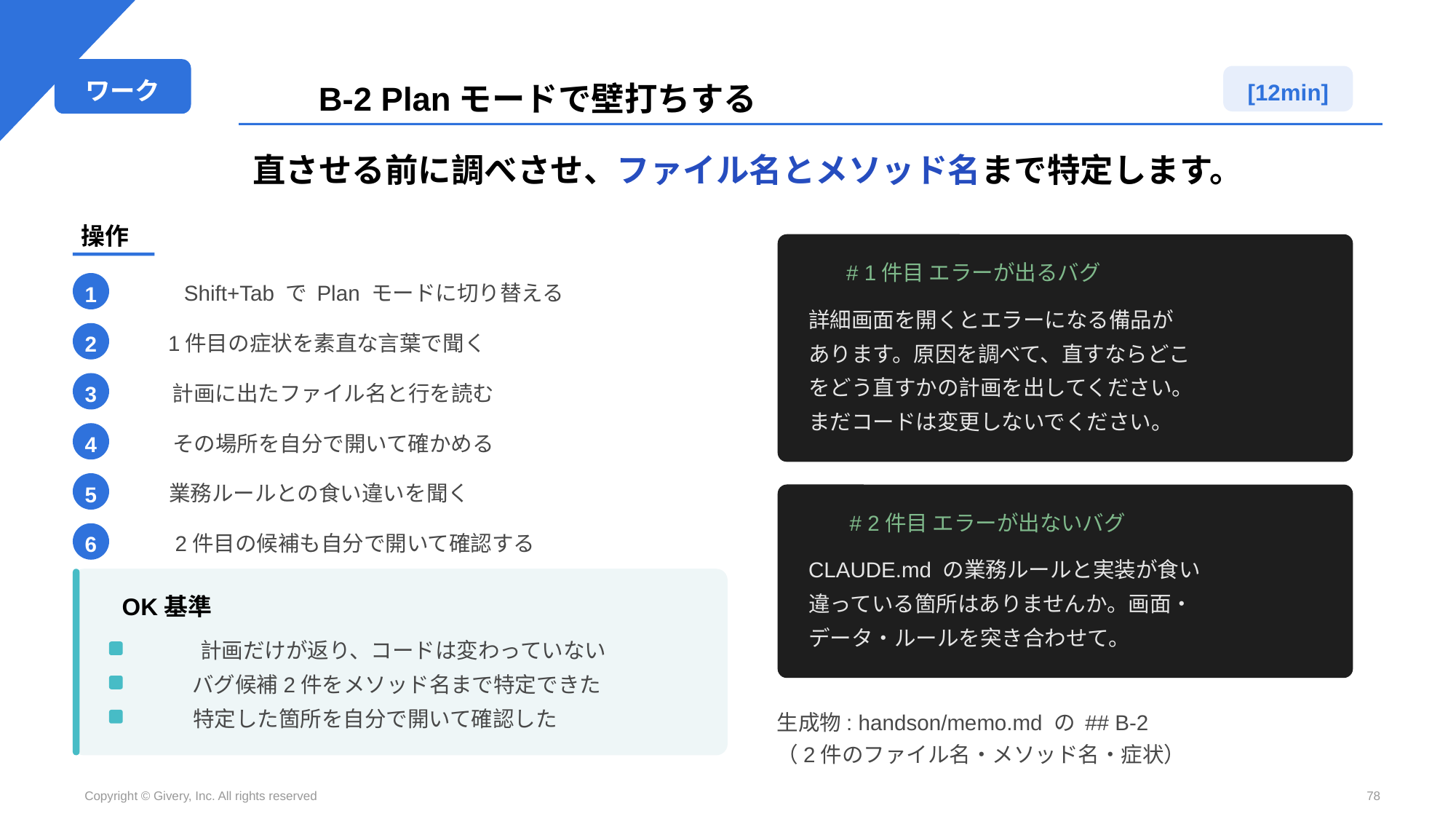

ワーク
B-2 Planモードで壁打ちする
[12min]

直させる前に調べさせ、ファイル名とメソッド名まで特定します。
操作

# 1件目 エラーが出るバグ

Shift+Tab で Plan モードに切り替える
1
詳細画面を開くとエラーになる備品が
あります。原因を調べて、直すならどこ
をどう直すかの計画を出してください。
まだコードは変更しないでください。

1件目の症状を素直な言葉で聞く
2

計画に出たファイル名と行を読む
3

その場所を自分で開いて確かめる
4

業務ルールとの食い違いを聞く
5

# 2件目 エラーが出ないバグ

2件目の候補も自分で開いて確認する
6
CLAUDE.md の業務ルールと実装が食い
違っている箇所はありませんか。画面・
データ・ルールを突き合わせて。

OK基準
計画だけが返り、コードは変わっていない

バグ候補2件をメソッド名まで特定できた

生成物: handson/memo.md の ## B-2
（2件のファイル名・メソッド名・症状）
特定した箇所を自分で開いて確認した

Copyright © Givery, Inc. All rights reserved
78